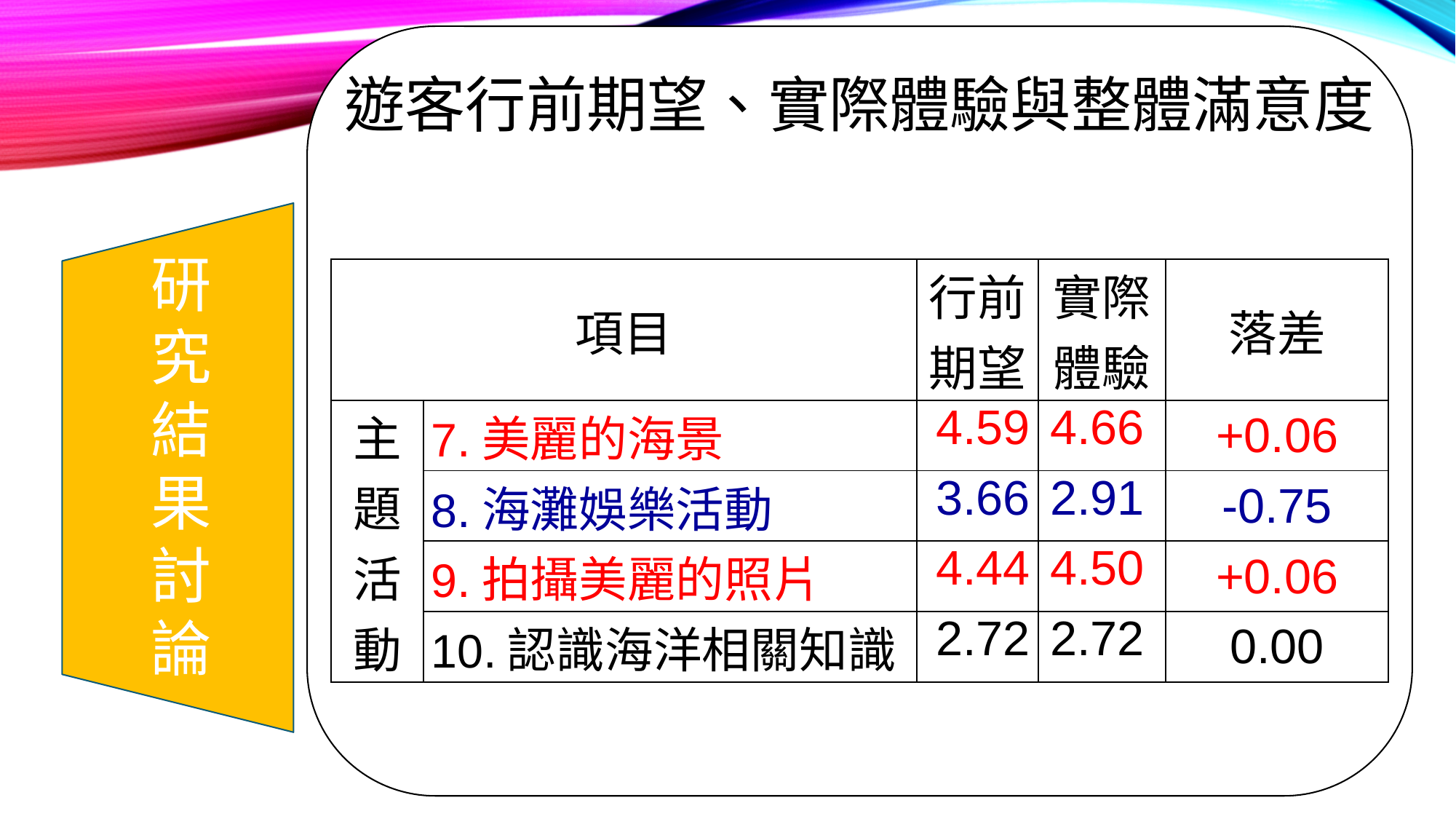

# 遊客行前期望、實際體驗與整體滿意度
研究結果討論

| 項目 |  | 行前期望 | 實際體驗 | 落差 |
| --- | --- | --- | --- | --- |
| 主題活動 | 7.美麗的海景 | 4.59 | 4.66 | +0.06 |
|  | 8.海灘娛樂活動 | 3.66 | 2.91 | -0.75 |
|  | 9.拍攝美麗的照片 | 4.44 | 4.50 | +0.06 |
|  | 10.認識海洋相關知識 | 2.72 | 2.72 | 0.00 |